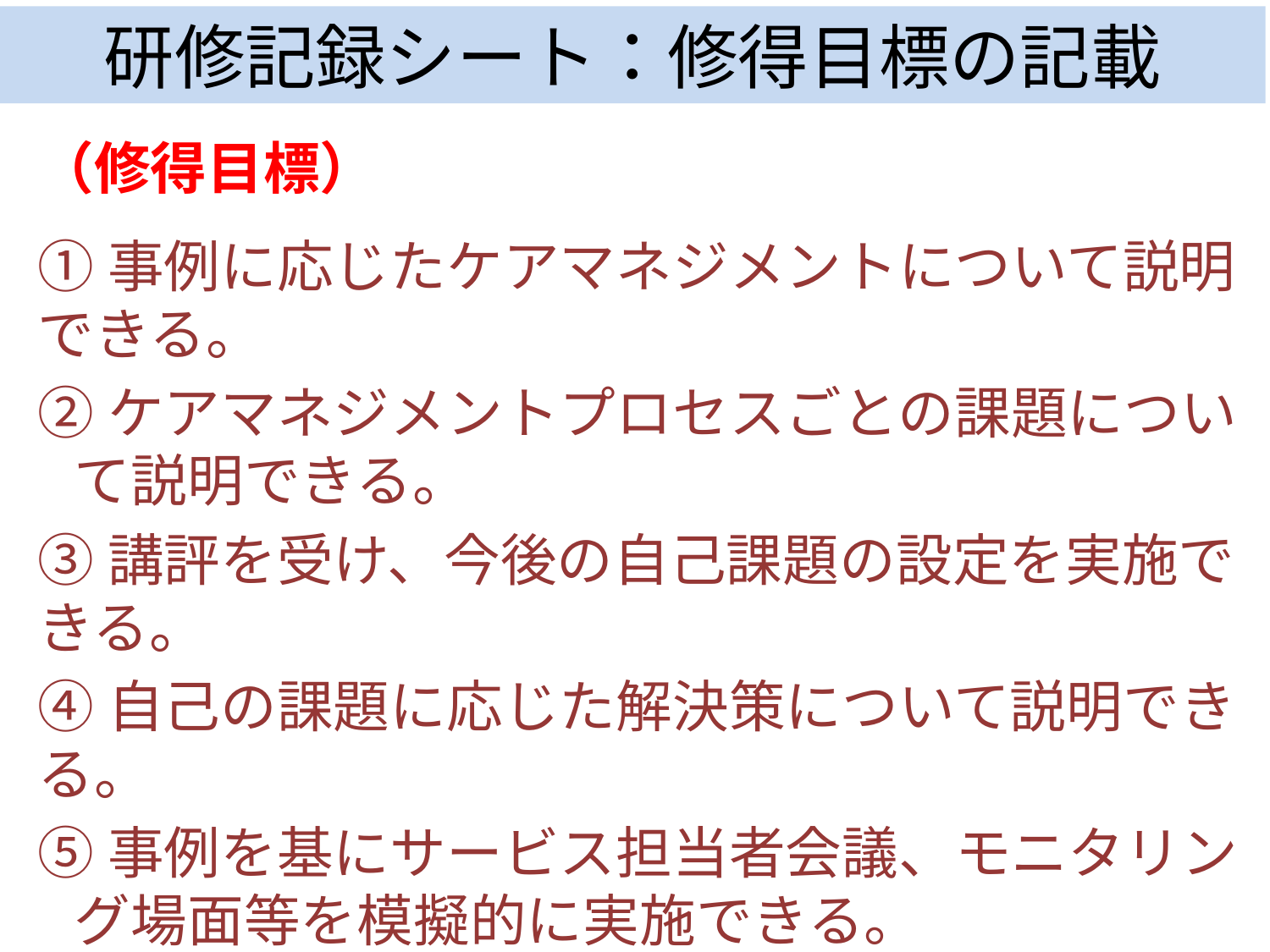

研修記録シート：修得目標の記載
（修得目標）

①事例に応じたケアマネジメントについて説明できる。
②ケアマネジメントプロセスごとの課題について説明できる。
③講評を受け、今後の自己課題の設定を実施できる。
④自己の課題に応じた解決策について説明できる。
⑤事例を基にサービス担当者会議、モニタリング場面等を模擬的に実施できる。